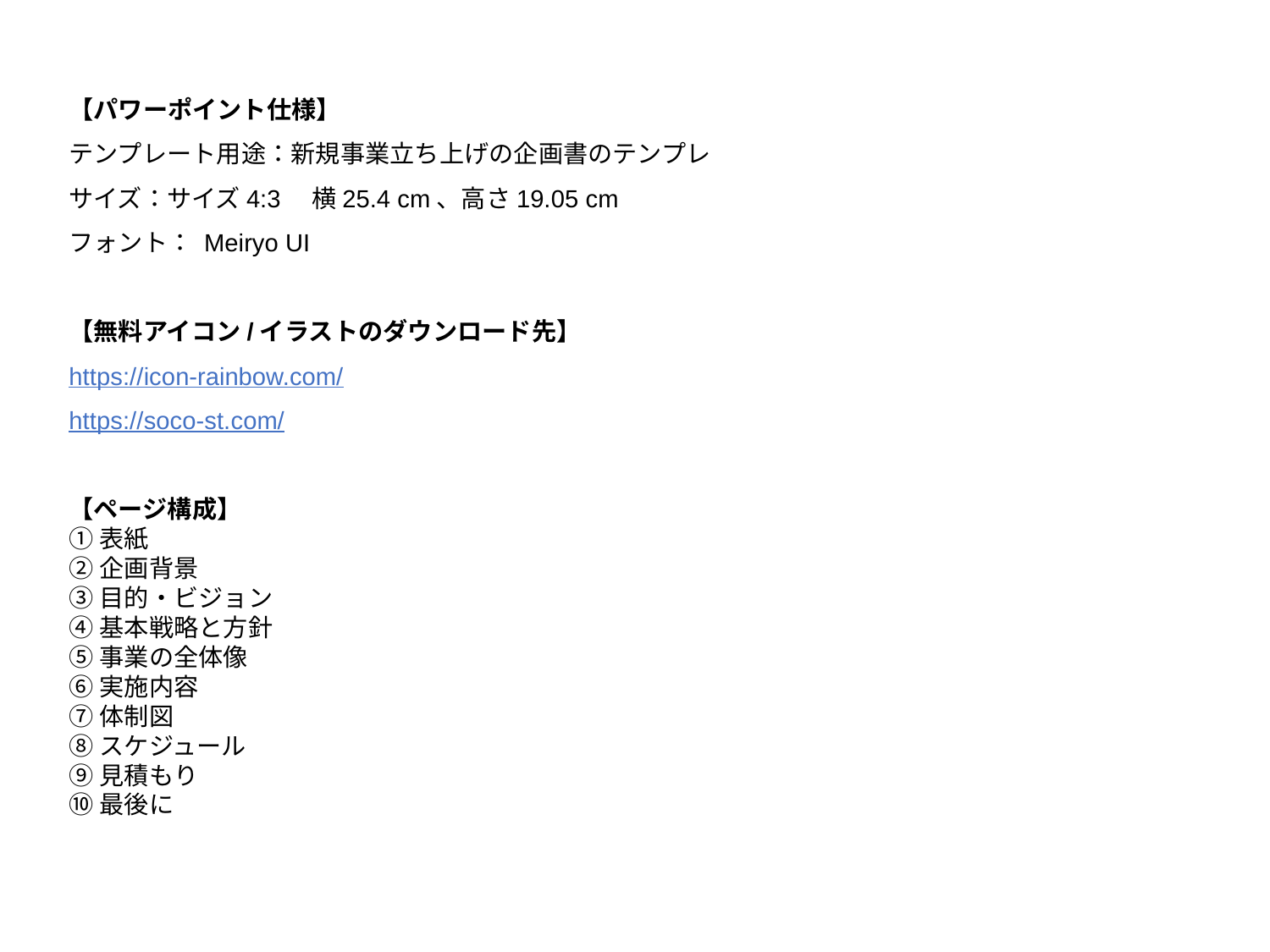

【パワーポイント仕様】
テンプレート用途：新規事業立ち上げの企画書のテンプレ
サイズ：サイズ4:3　横25.4 cm、高さ19.05 cm
フォント： Meiryo UI

【無料アイコン/イラストのダウンロード先】
https://icon-rainbow.com/
https://soco-st.com/

【ページ構成】
①表紙
②企画背景
③目的・ビジョン
④基本戦略と方針
⑤事業の全体像
⑥実施内容
⑦体制図
⑧スケジュール
⑨見積もり
⑩最後に